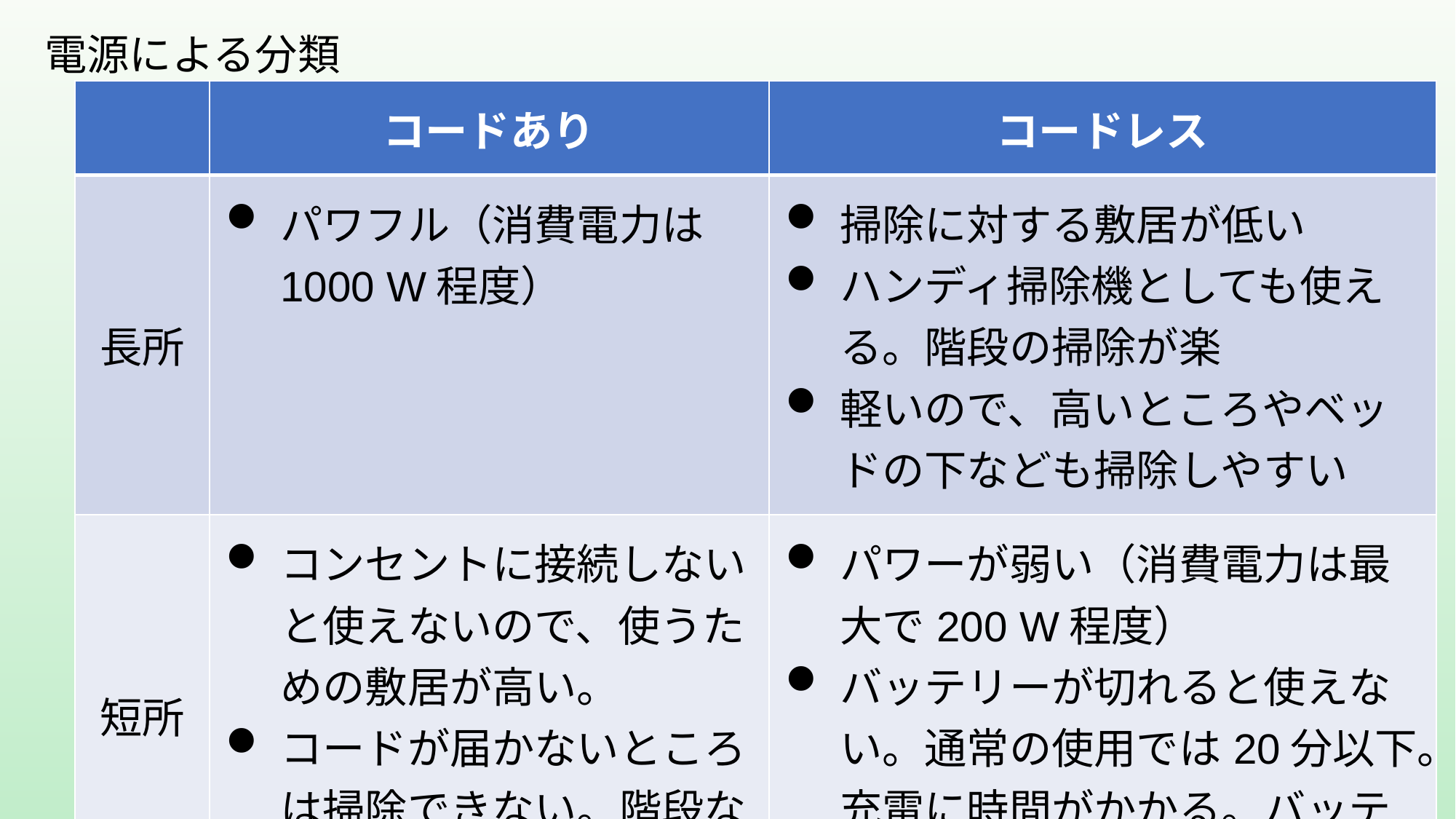

電源による分類
|  | コードあり | コードレス |
| --- | --- | --- |
| 長所 | パワフル（消費電力は1000 W程度） | 掃除に対する敷居が低い ハンディ掃除機としても使える。階段の掃除が楽 軽いので、高いところやベッドの下なども掃除しやすい |
| 短所 | コンセントに接続しないと使えないので、使うための敷居が高い。 コードが届かないところは掃除できない。階段などは掃除しづらい | パワーが弱い（消費電力は最大で200 W程度） バッテリーが切れると使えない。通常の使用では20分以下。充電に時間がかかる。バッテリーを交換可能な機種もある。 |